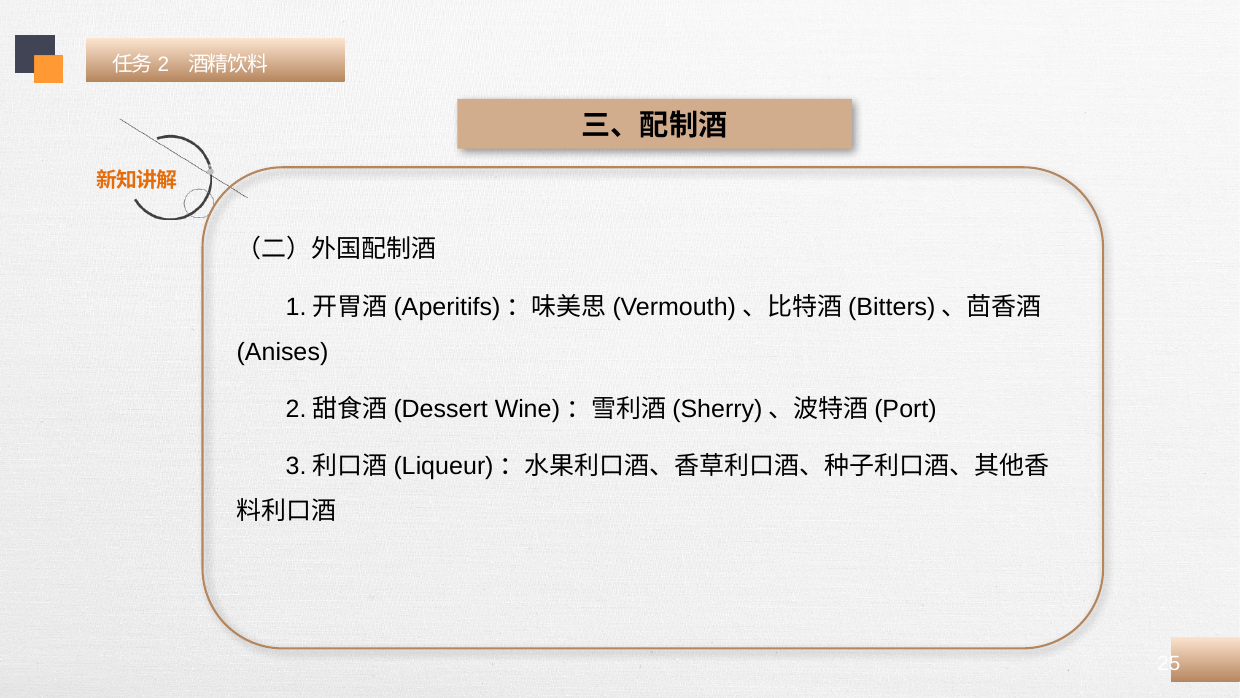

任务2   酒精饮料
三、配制酒

（二）外国配制酒
       1.开胃酒(Aperitifs)：味美思(Vermouth)、比特酒(Bitters)、茴香酒(Anises)
       2.甜食酒(Dessert Wine)：雪利酒(Sherry)、波特酒(Port)
       3.利口酒(Liqueur)：水果利口酒、香草利口酒、种子利口酒、其他香料利口酒